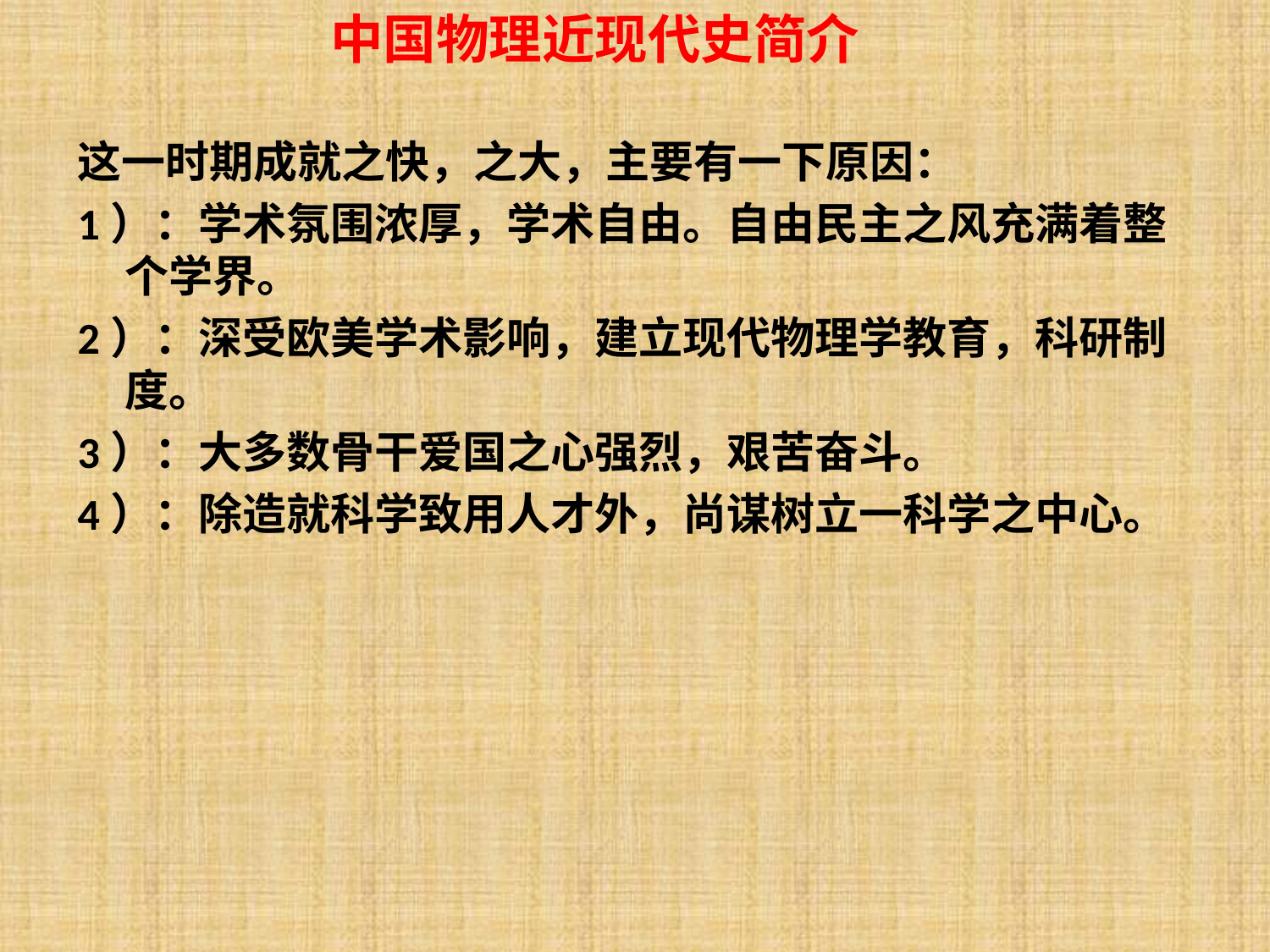

中国物理近现代史简介
这一时期成就之快，之大，主要有一下原因：
1）：学术氛围浓厚，学术自由。自由民主之风充满着整个学界。
2）：深受欧美学术影响，建立现代物理学教育，科研制度。
3）：大多数骨干爱国之心强烈，艰苦奋斗。
4）：除造就科学致用人才外，尚谋树立一科学之中心。